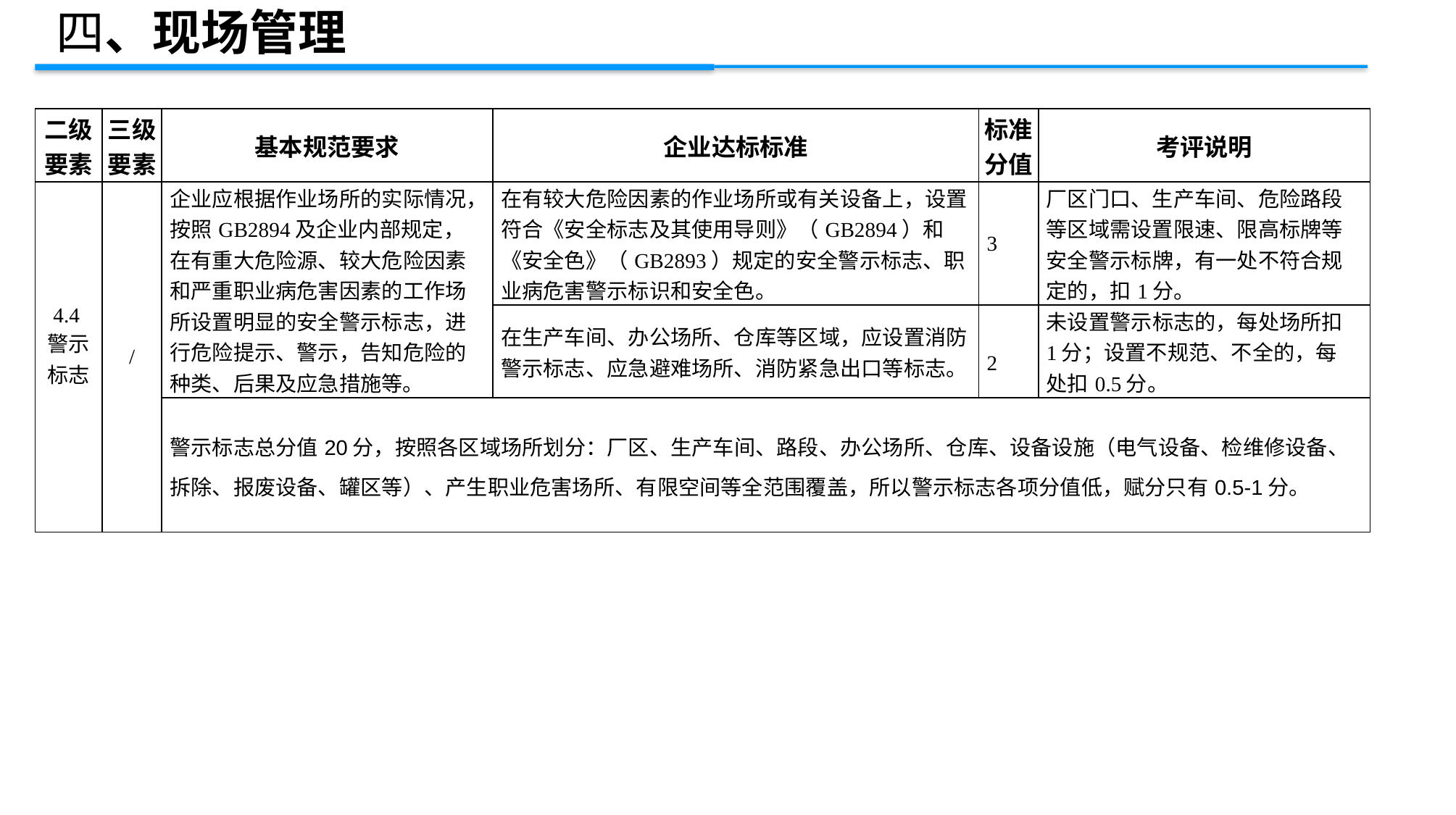

四、现场管理

| 二级 要素 | 三级 要素 | 基本规范要求 | 企业达标标准 | 标准 分值 | 考评说明 |
| --- | --- | --- | --- | --- | --- |
| 4.4警示标志 | / | 企业应根据作业场所的实际情况，按照GB2894及企业内部规定，在有重大危险源、较大危险因素和严重职业病危害因素的工作场所设置明显的安全警示标志，进行危险提示、警示，告知危险的种类、后果及应急措施等。 | 在有较大危险因素的作业场所或有关设备上，设置符合《安全标志及其使用导则》（GB2894）和《安全色》（GB2893）规定的安全警示标志、职业病危害警示标识和安全色。 | 3 | 厂区门口、生产车间、危险路段等区域需设置限速、限高标牌等安全警示标牌，有一处不符合规定的，扣1分。 |
|  |  |  | 在生产车间、办公场所、仓库等区域，应设置消防警示标志、应急避难场所、消防紧急出口等标志。 | 2 | 未设置警示标志的，每处场所扣1分；设置不规范、不全的，每处扣0.5分。 |
|  |  | 警示标志总分值20分，按照各区域场所划分：厂区、生产车间、路段、办公场所、仓库、设备设施（电气设备、检维修设备、拆除、报废设备、罐区等）、产生职业危害场所、有限空间等全范围覆盖，所以警示标志各项分值低，赋分只有0.5-1分。 |  |  |  |